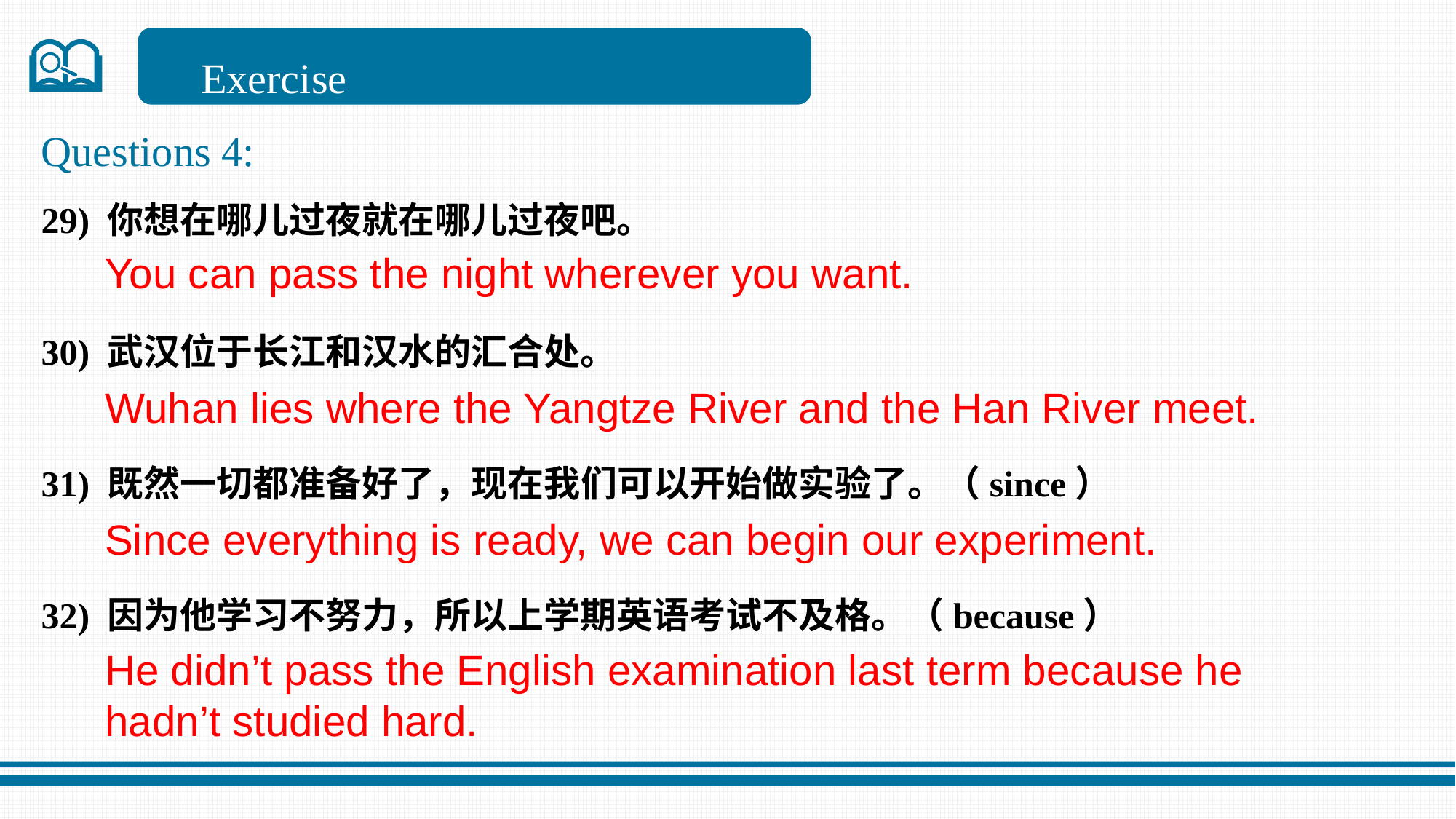

Exercise
Questions 4:
29) 你想在哪儿过夜就在哪儿过夜吧。

30) 武汉位于长江和汉水的汇合处。

31) 既然一切都准备好了，现在我们可以开始做实验了。（since）

32) 因为他学习不努力，所以上学期英语考试不及格。（because）
You can pass the night wherever you want.
Wuhan lies where the Yangtze River and the Han River meet.
Since everything is ready, we can begin our experiment.
He didn’t pass the English examination last term because he hadn’t studied hard.